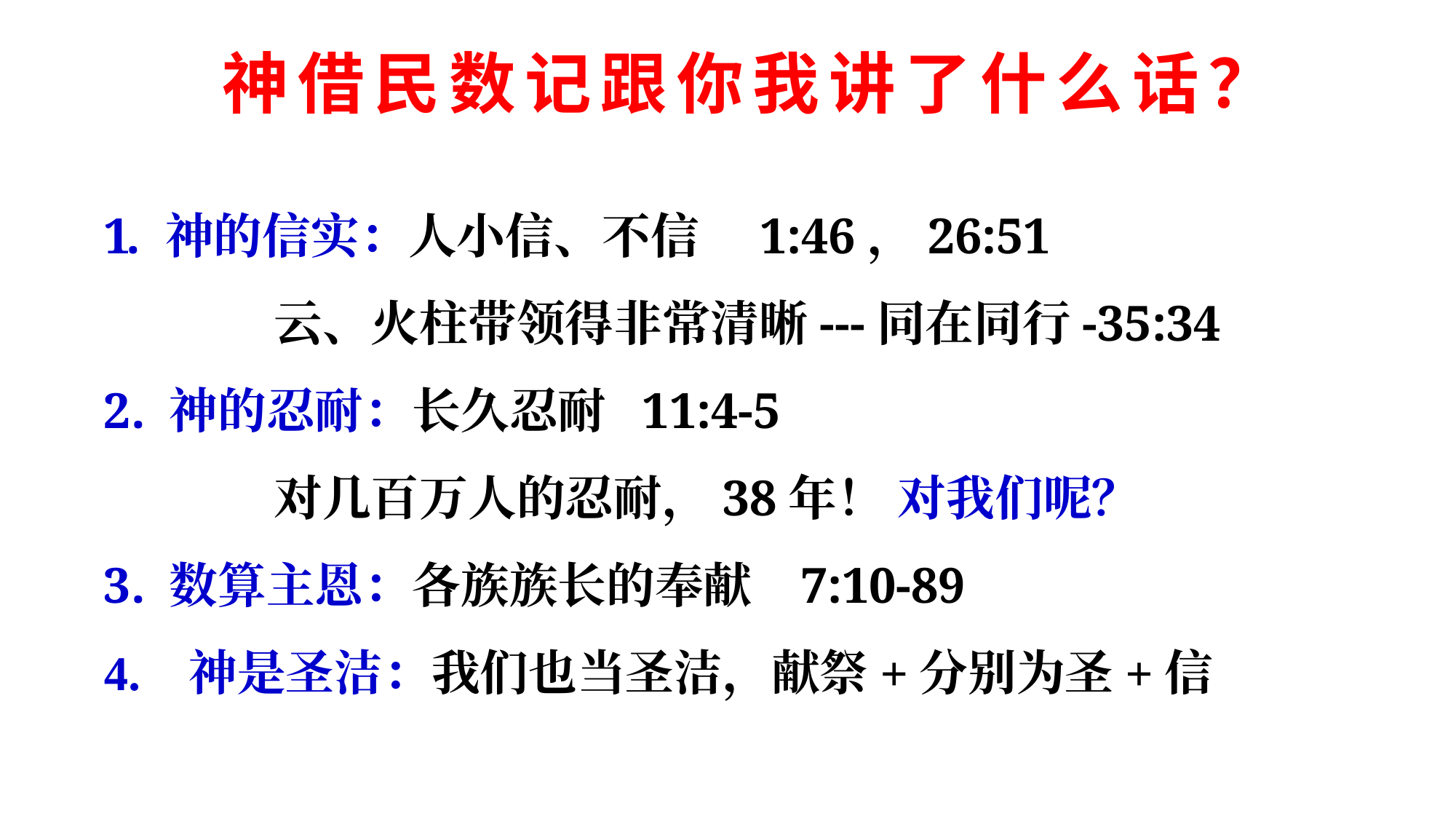

神借民数记跟你我讲了什么话？
神的信实：人小信、不信    1:46，26:51
             云、火柱带领得非常清晰---同在同行-35:34
2. 神的忍耐：长久忍耐  11:4-5
             对几百万人的忍耐，38年！ 对我们呢？
3. 数算主恩：各族族长的奉献   7:10-89
4.   神是圣洁：我们也当圣洁，献祭+分别为圣+信